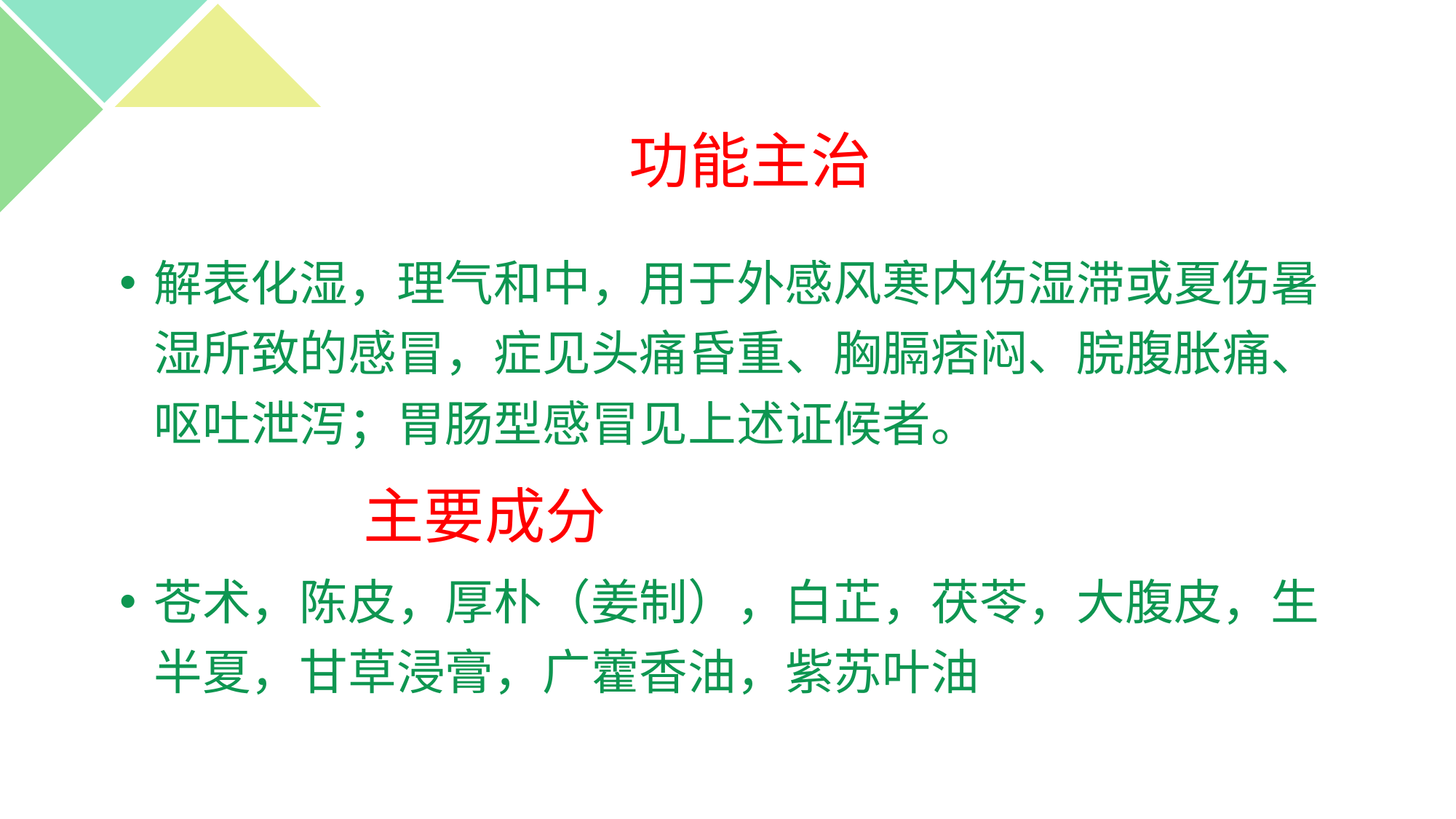

# 功能主治
解表化湿，理气和中，用于外感风寒内伤湿滞或夏伤暑湿所致的感冒，症见头痛昏重、胸膈痞闷、脘腹胀痛、呕吐泄泻；胃肠型感冒见上述证候者。
                    主要成分
苍术，陈皮，厚朴（姜制），白芷，茯苓，大腹皮，生半夏，甘草浸膏，广藿香油，紫苏叶油